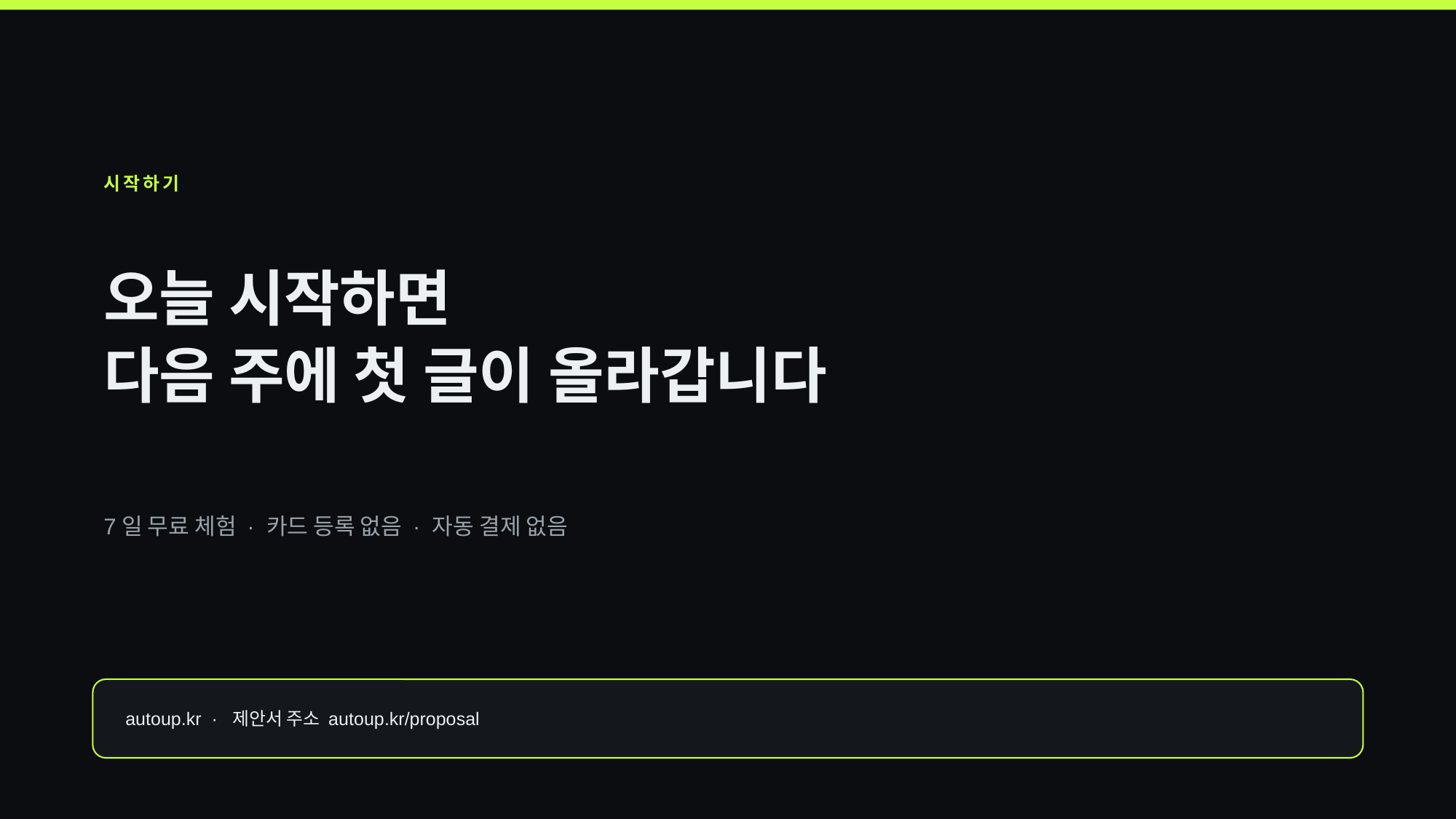

시작하기
오늘 시작하면
다음 주에 첫 글이 올라갑니다
7일 무료 체험 · 카드 등록 없음 · 자동 결제 없음

autoup.kr  ·  제안서 주소 autoup.kr/proposal